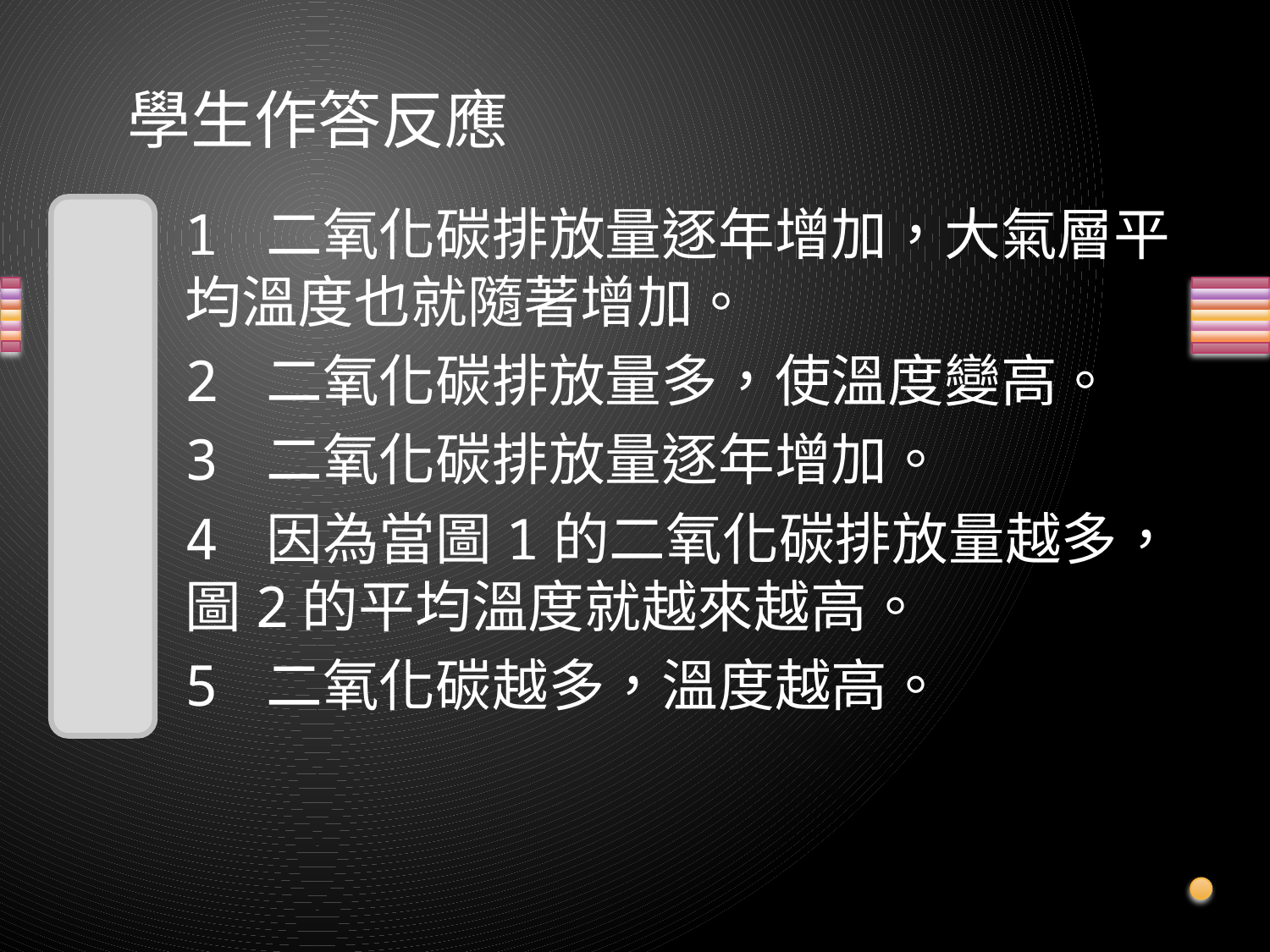

# 學生作答反應
1 二氧化碳排放量逐年增加，大氣層平均溫度也就隨著增加。
2 二氧化碳排放量多，使溫度變高。
3 二氧化碳排放量逐年增加。
4 因為當圖1的二氧化碳排放量越多，圖2的平均溫度就越來越高。
5 二氧化碳越多，溫度越高。

11
11
01
11
11